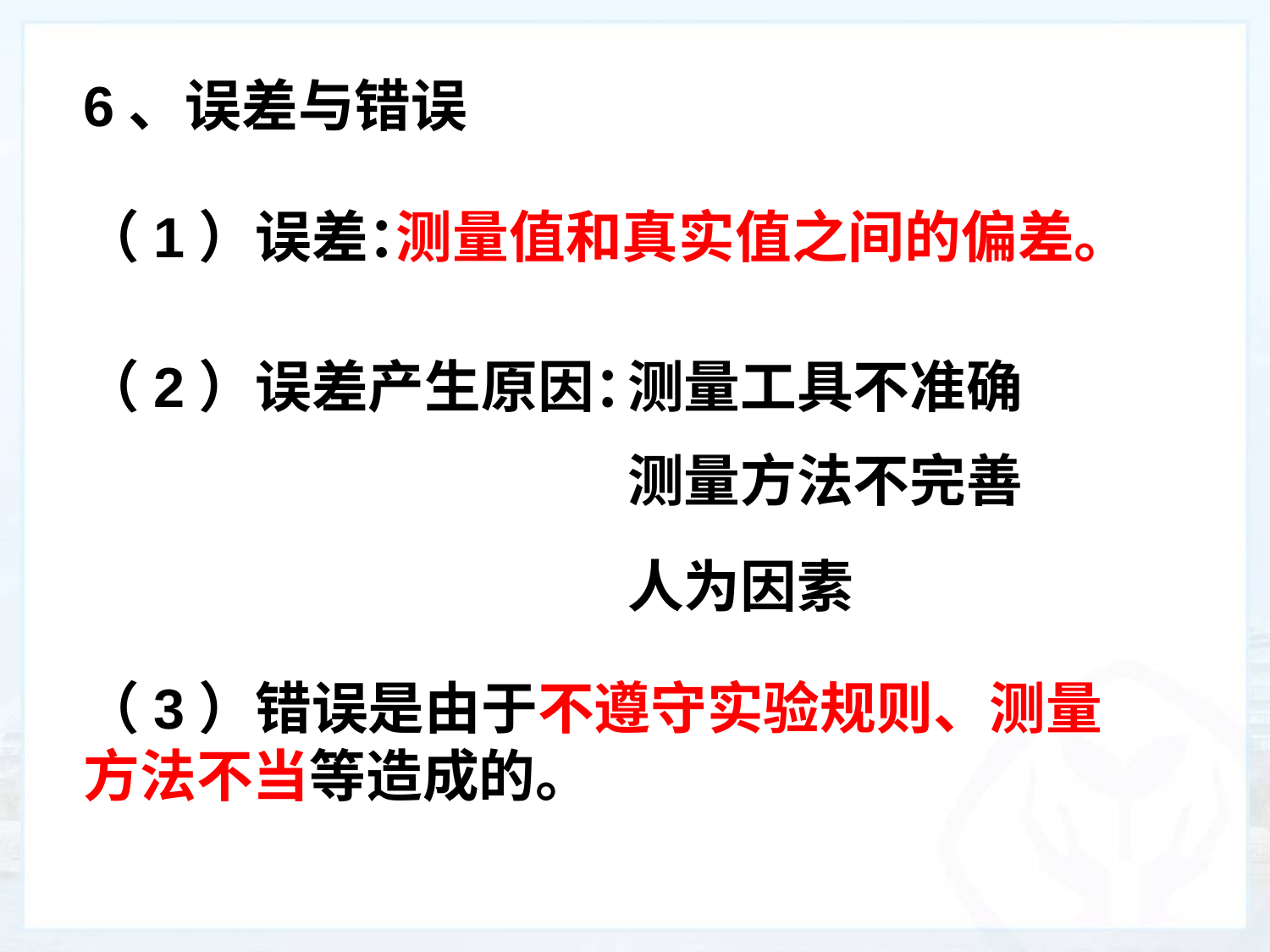

6、误差与错误
（1）误差：
测量值和真实值之间的偏差。
（2）误差产生原因：
测量工具不准确
测量方法不完善
人为因素
（3）错误是由于不遵守实验规则、测量方法不当等造成的。